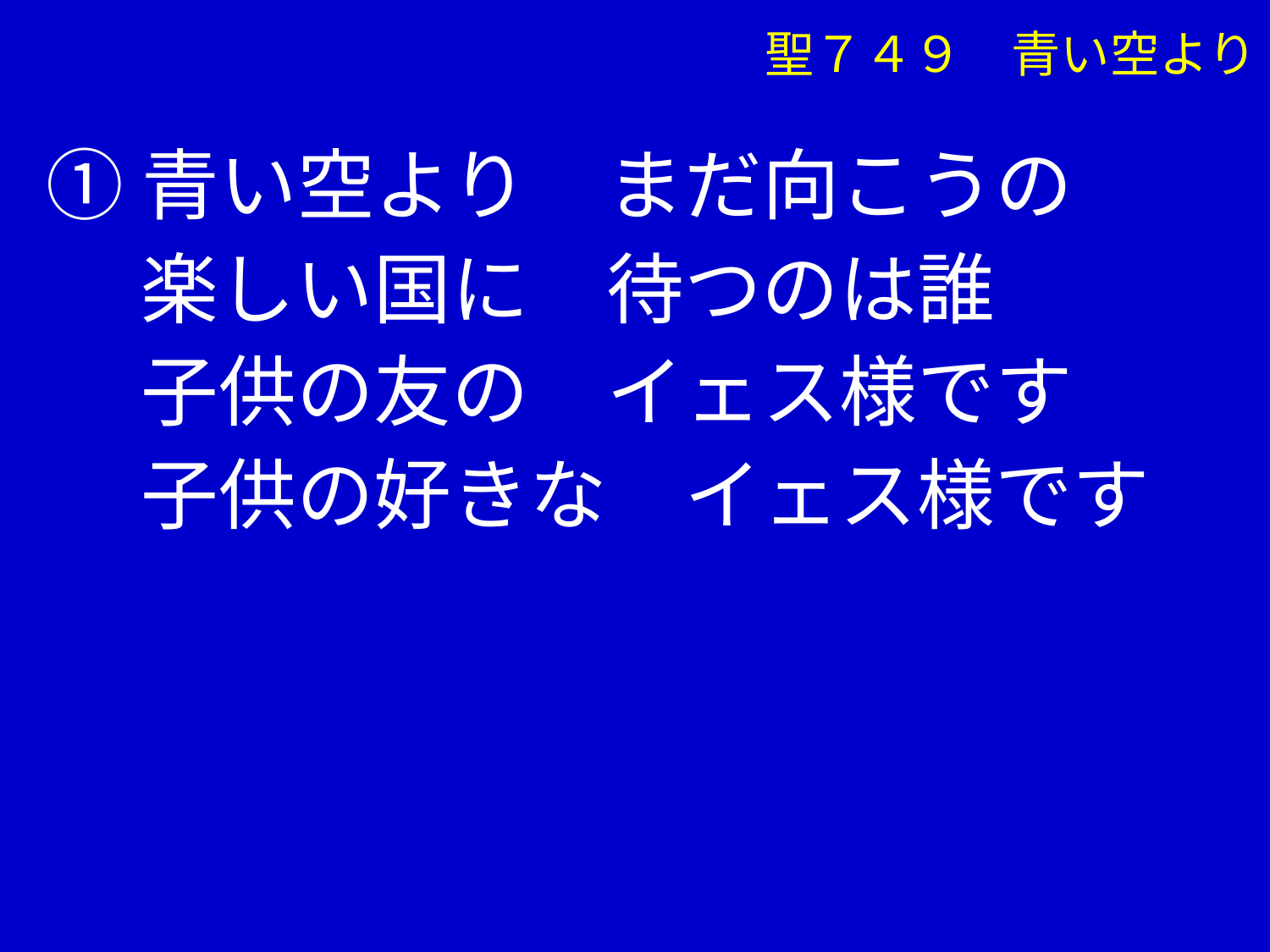

聖７４９　青い空より
①青い空より　まだ向こうの
　 楽しい国に　待つのは誰
　 子供の友の　イェス様です
　 子供の好きな　イェス様です